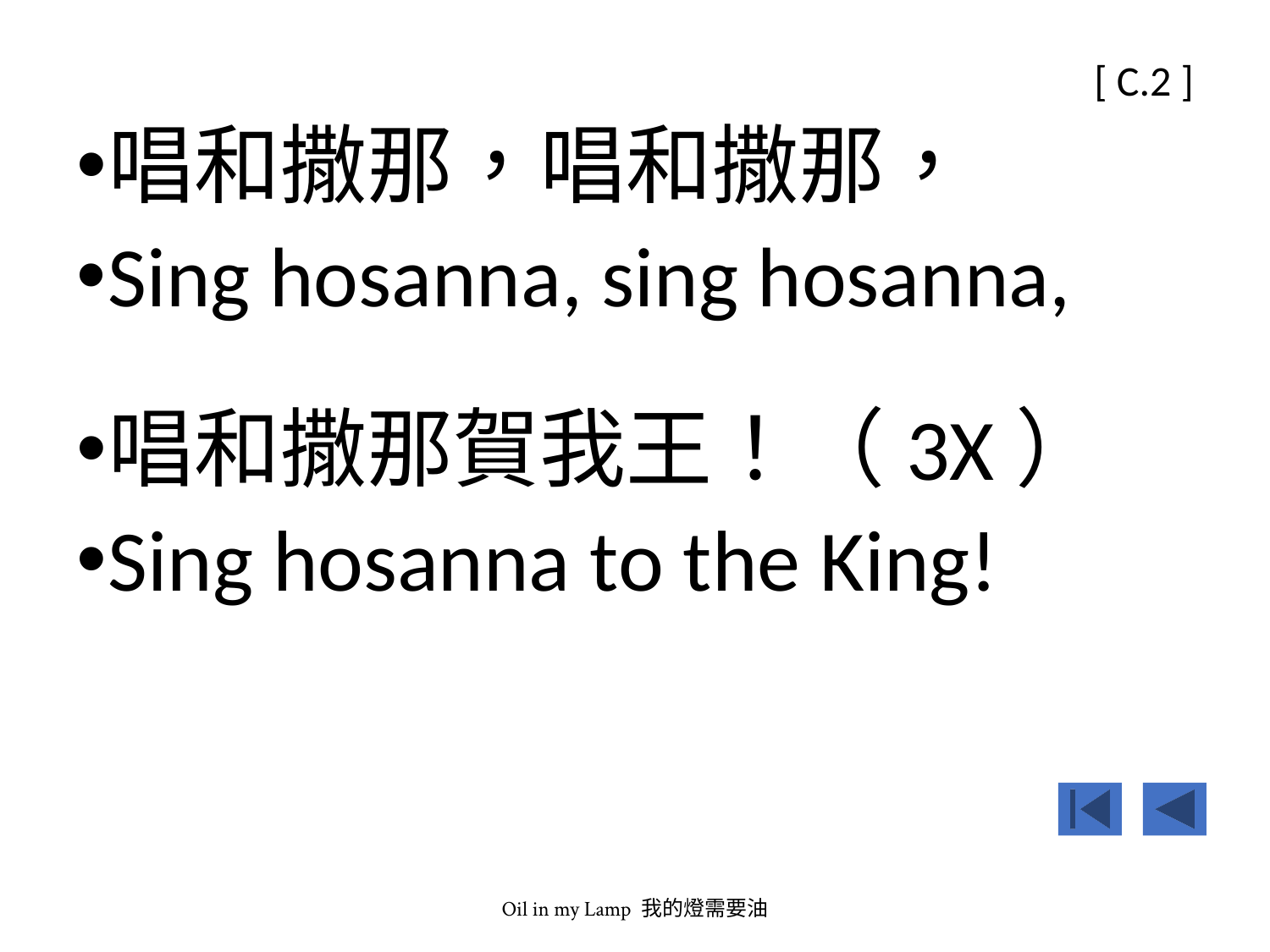

[ C.2 ]
唱和撒那，唱和撒那，
Sing hosanna, sing hosanna,

唱和撒那賀我王！（3X）
Sing hosanna to the King!

Oil in my Lamp 我的燈需要油